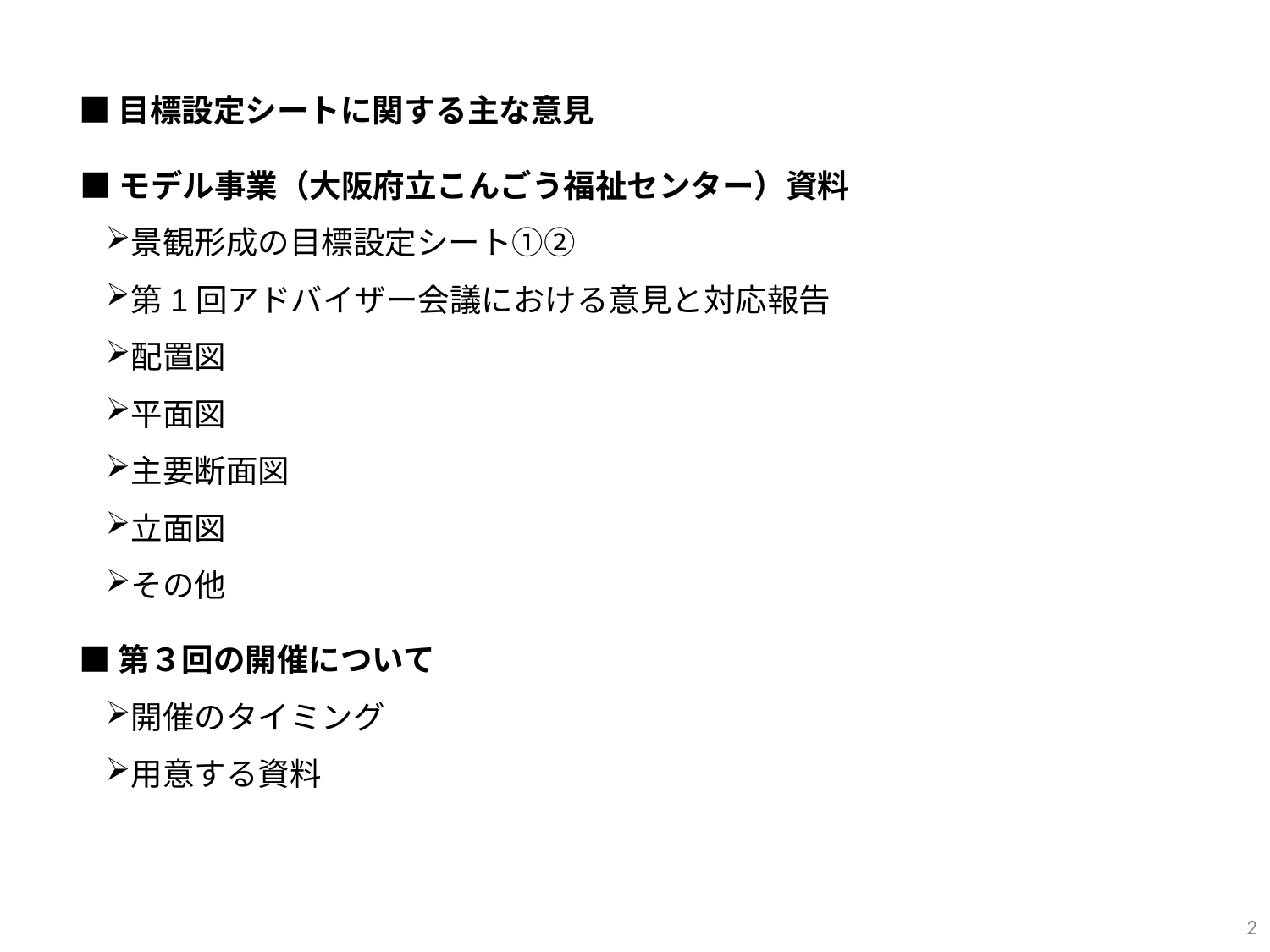

■目標設定シートに関する主な意見

■モデル事業（大阪府立こんごう福祉センター）資料
景観形成の目標設定シート①②
第1回アドバイザー会議における意見と対応報告
配置図
平面図
主要断面図
立面図
その他

■第３回の開催について
開催のタイミング
用意する資料
2